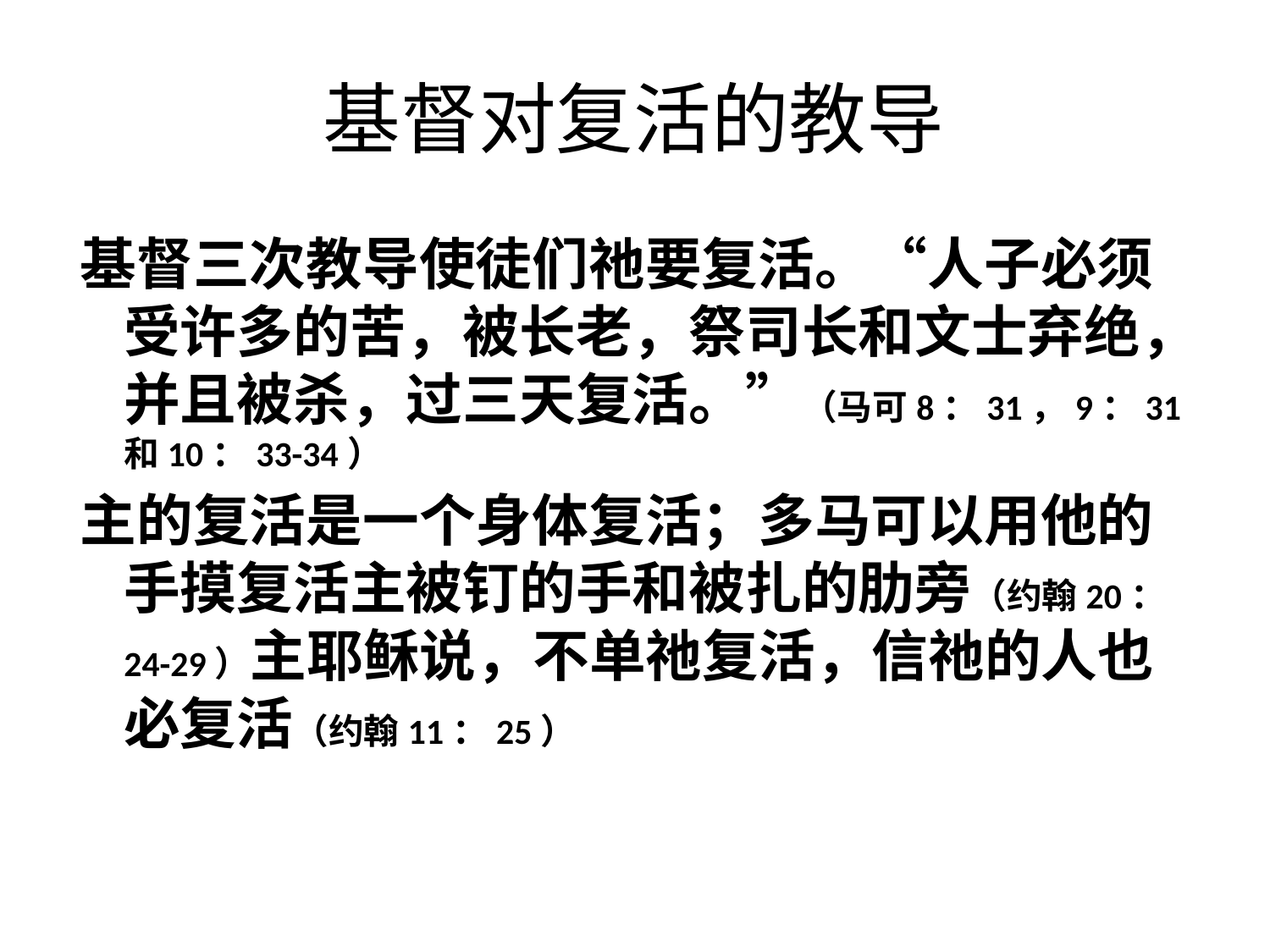

# 基督对复活的教导
基督三次教导使徒们祂要复活。“人子必须受许多的苦，被长老，祭司长和文士弃绝，并且被杀，过三天复活。”（马可8：31，9：31和10：33-34）
主的复活是一个身体复活；多马可以用他的手摸复活主被钉的手和被扎的肋旁（约翰20：24-29）主耶稣说，不单祂复活，信祂的人也必复活（约翰11：25）